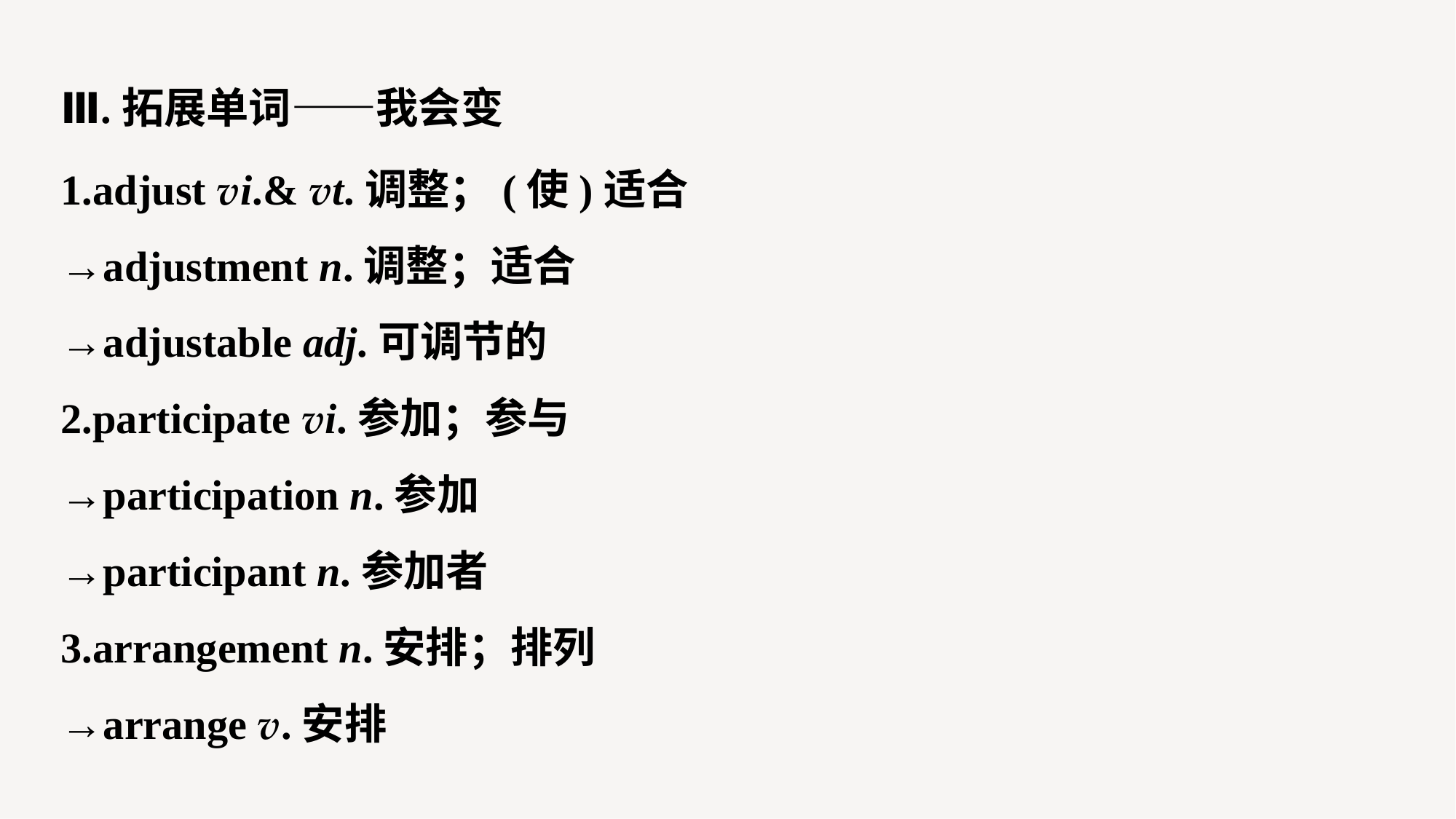

Ⅲ.拓展单词——我会变
1.adjust vi.& vt.调整；(使)适合
→adjustment n.调整；适合
→adjustable adj.可调节的
2.participate vi.参加；参与
→participation n.参加
→participant n.参加者
3.arrangement n.安排；排列
→arrange v.安排